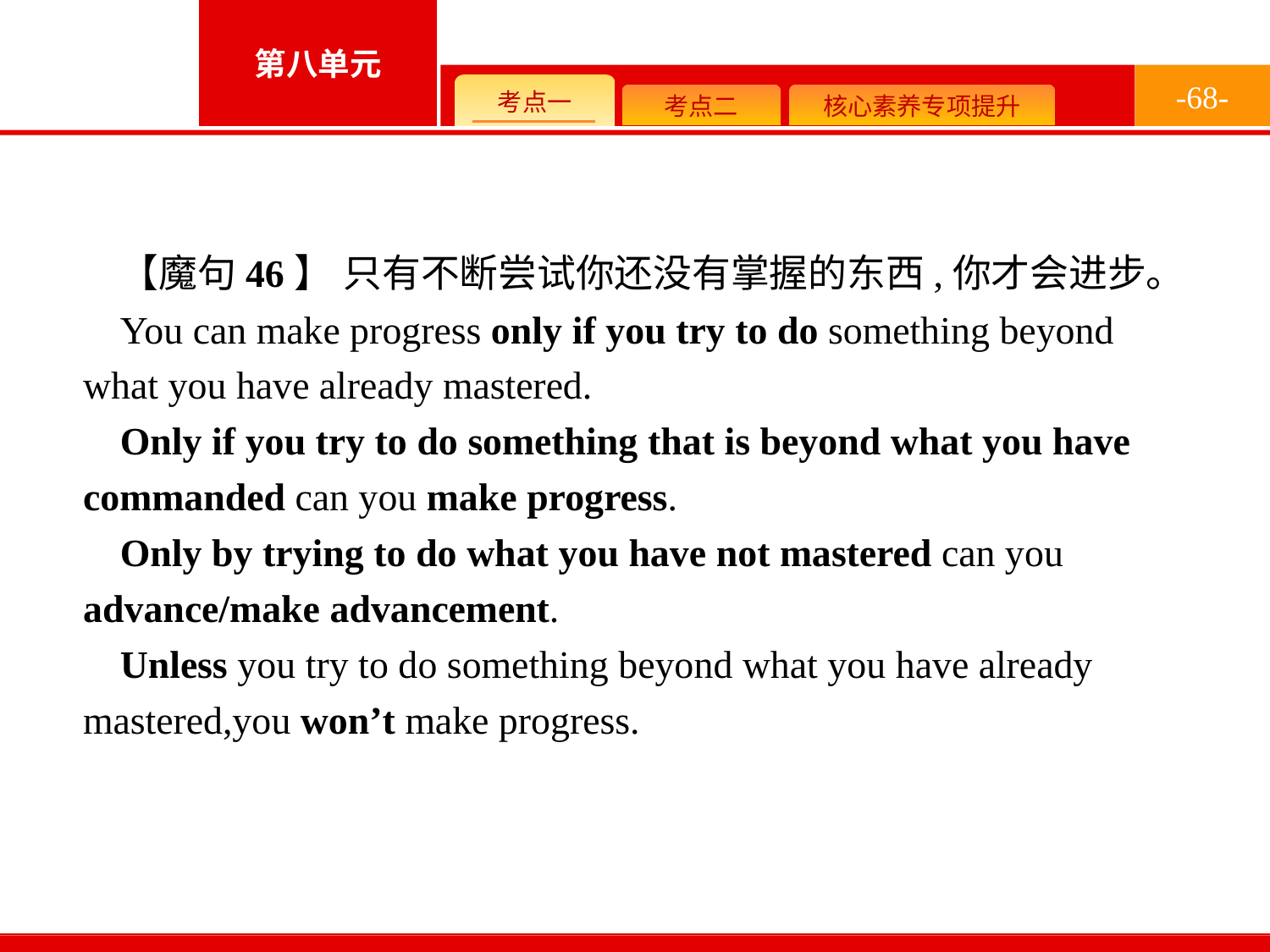

-68-
【魔句46】 只有不断尝试你还没有掌握的东西,你才会进步。
You can make progress only if you try to do something beyond what you have already mastered.
Only if you try to do something that is beyond what you have commanded can you make progress.
Only by trying to do what you have not mastered can you advance/make advancement.
Unless you try to do something beyond what you have already mastered,you won’t make progress.